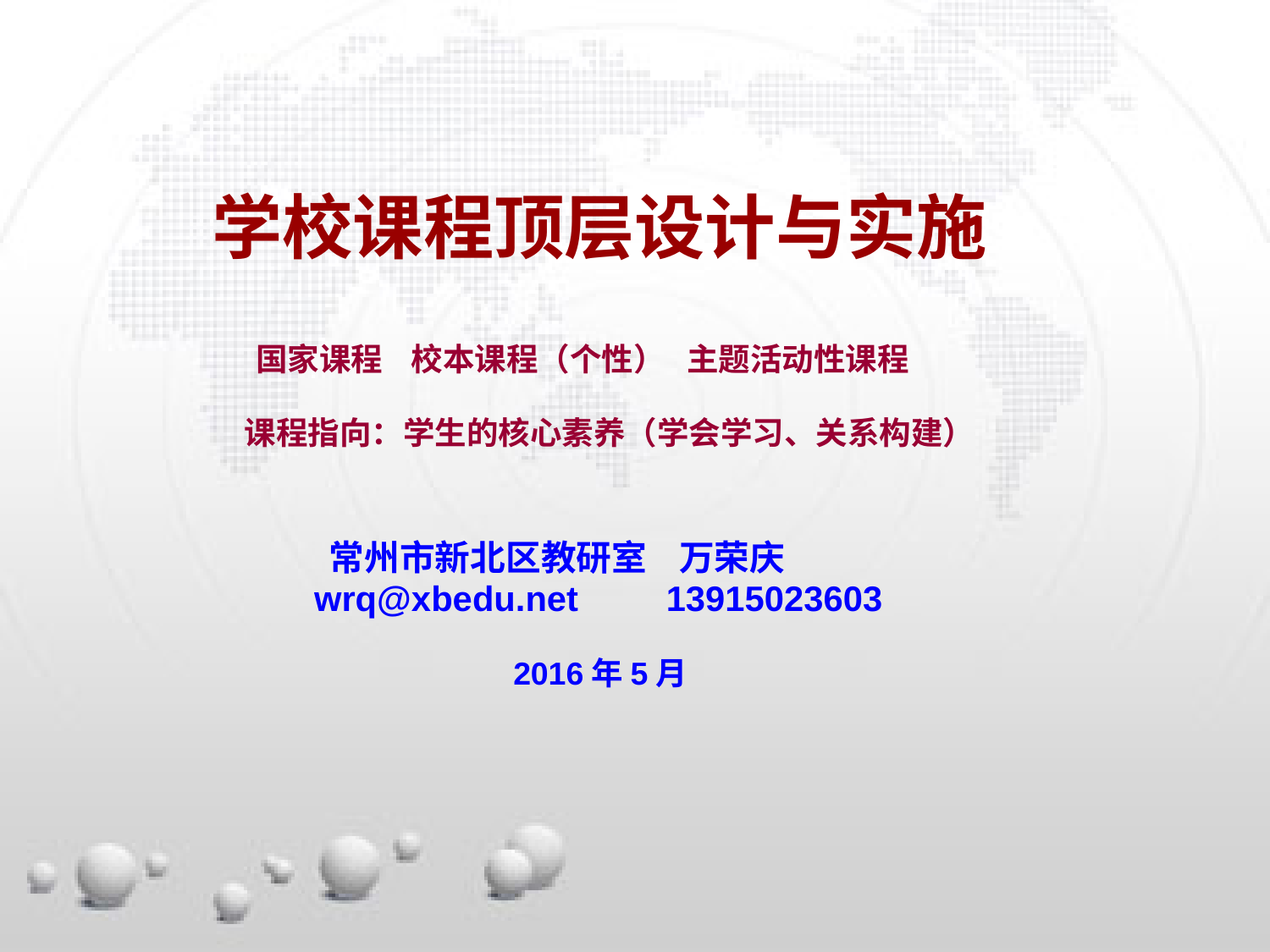

学校课程顶层设计与实施

                         国家课程    校本课程（个性）   主题活动性课程

               课程指向：学生的核心素养（学会学习、关系构建）

                                        常州市新北区教研室    万荣庆
                   wrq@xbedu.net         13915023603

                                                       2016年5月